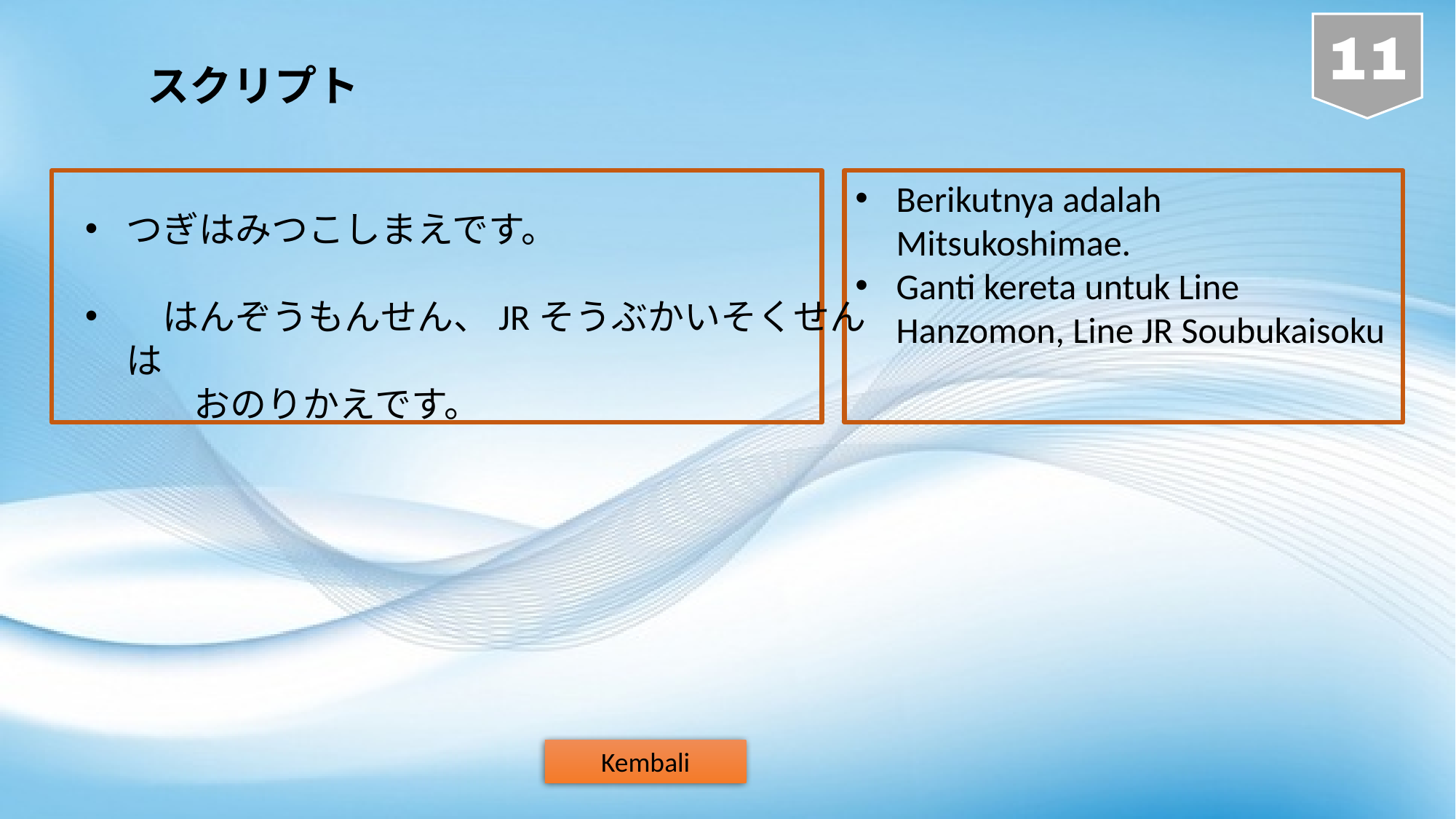

11
スクリプト

Berikutnya adalah Mitsukoshimae.
Ganti kereta untuk Line Hanzomon, Line JR Soubukaisoku
つぎはみつこしまえです。

　はんぞうもんせん、JRそうぶかいそくせんは
　　　おのりかえです。

Kembali